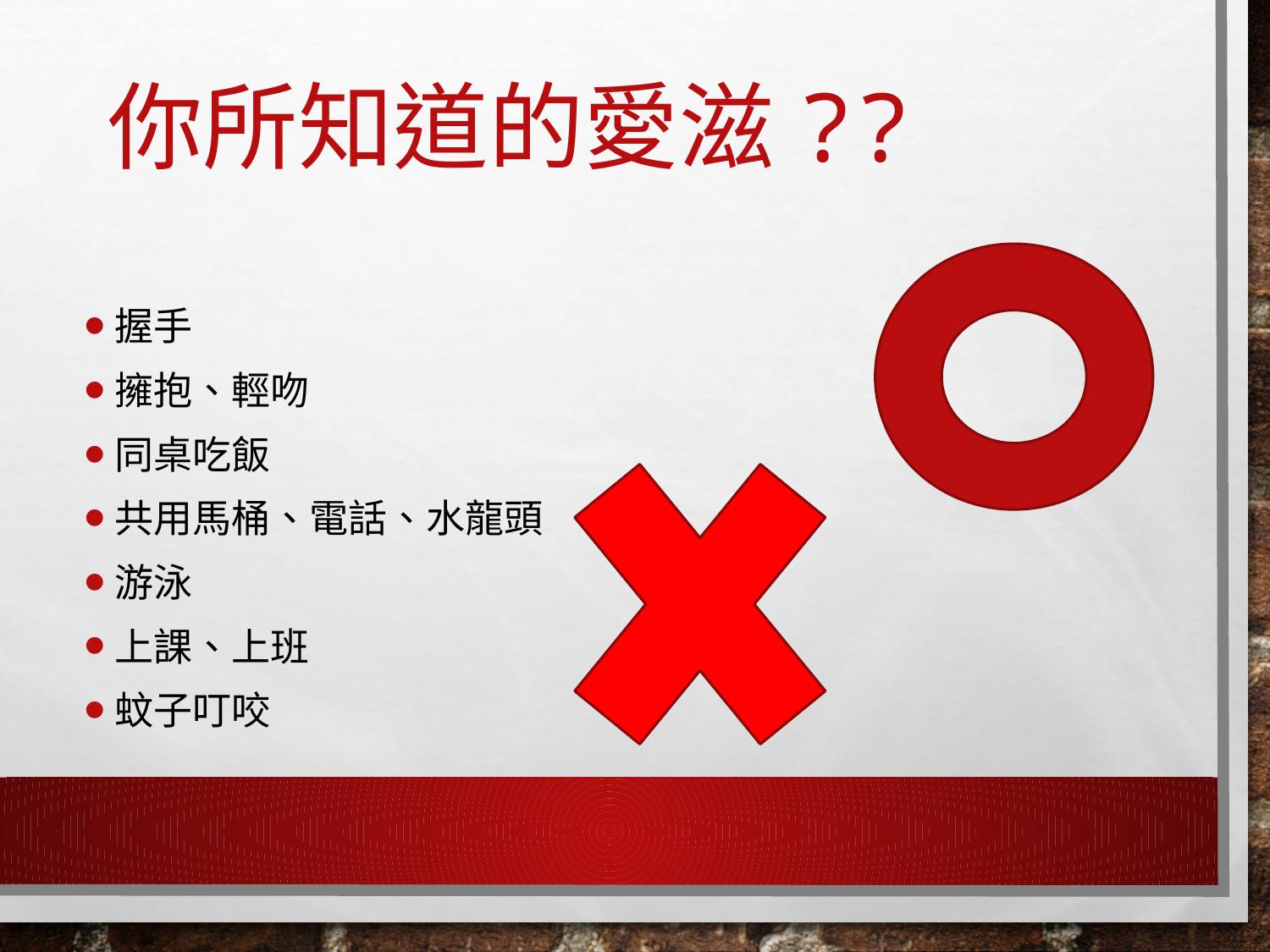

# 你所知道的愛滋??

握手
擁抱、輕吻
同桌吃飯
共用馬桶、電話、水龍頭
游泳
上課、上班
蚊子叮咬